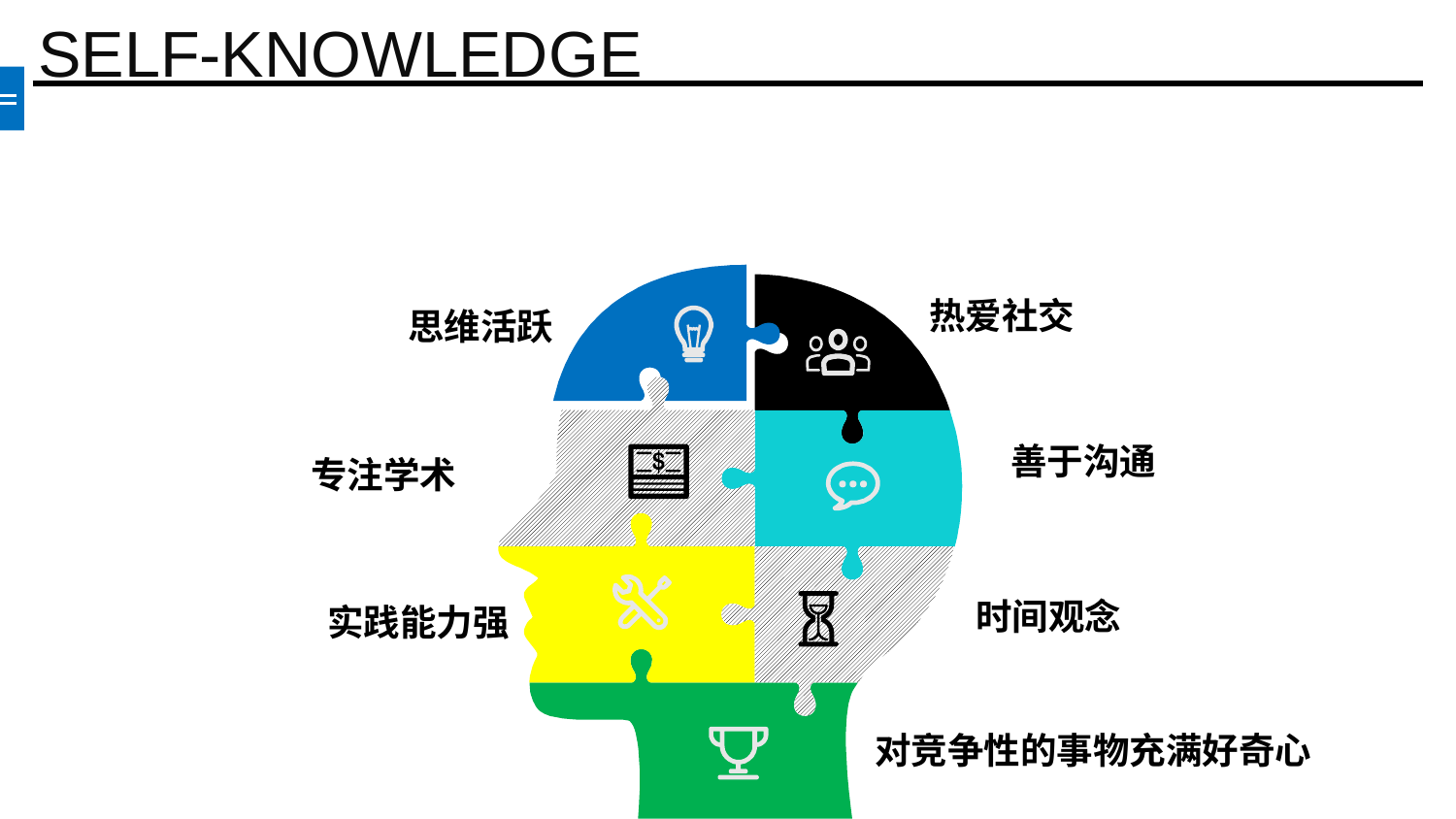

SELF-KNOWLEDGE
4

热爱社交
思维活跃

善于沟通

专注学术

时间观念
实践能力强

对竞争性的事物充满好奇心